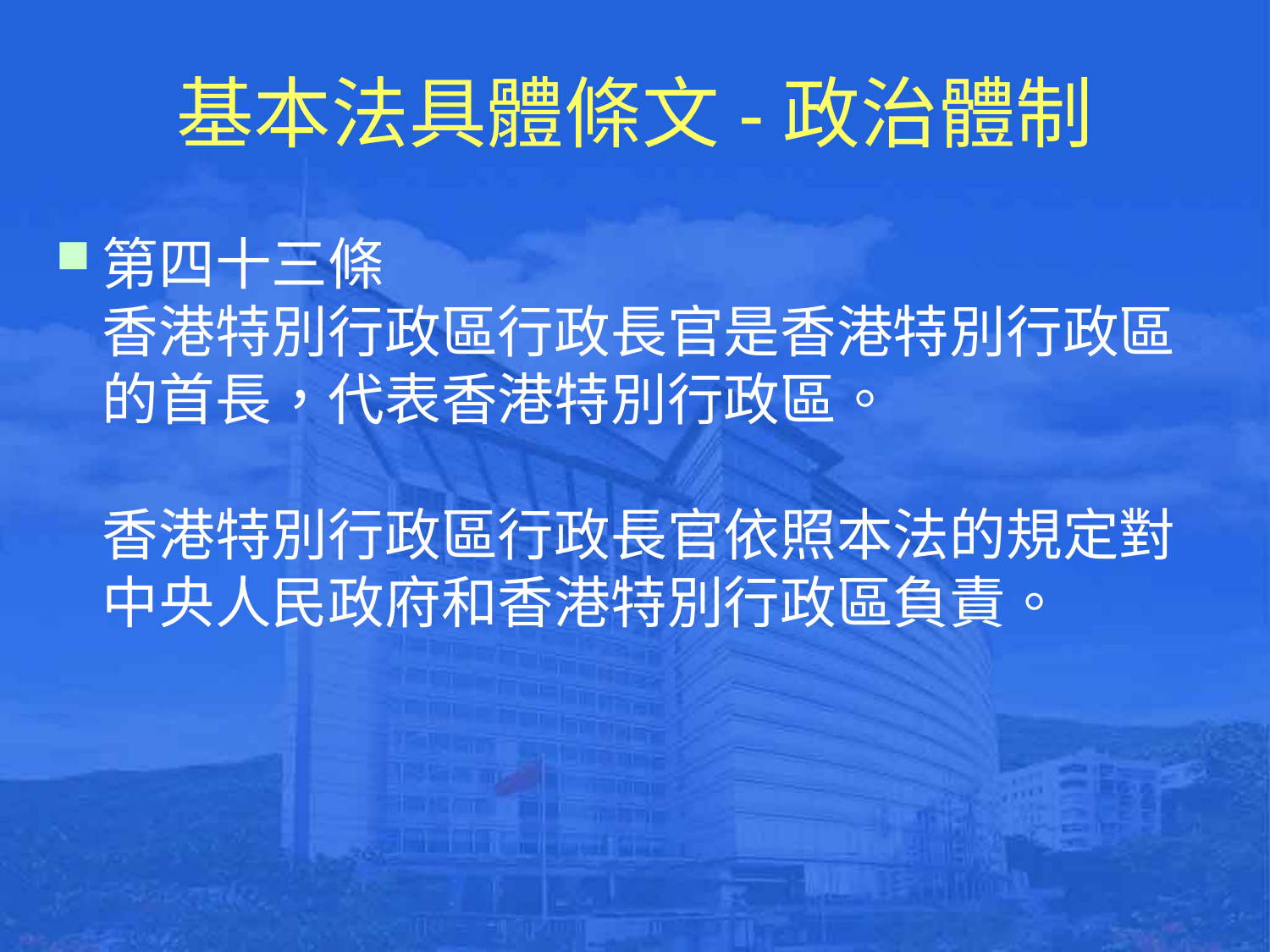

# 基本法具體條文-政治體制
第四十三條
香港特別行政區行政長官是香港特別行政區的首長，代表香港特別行政區。
香港特別行政區行政長官依照本法的規定對中央人民政府和香港特別行政區負責。